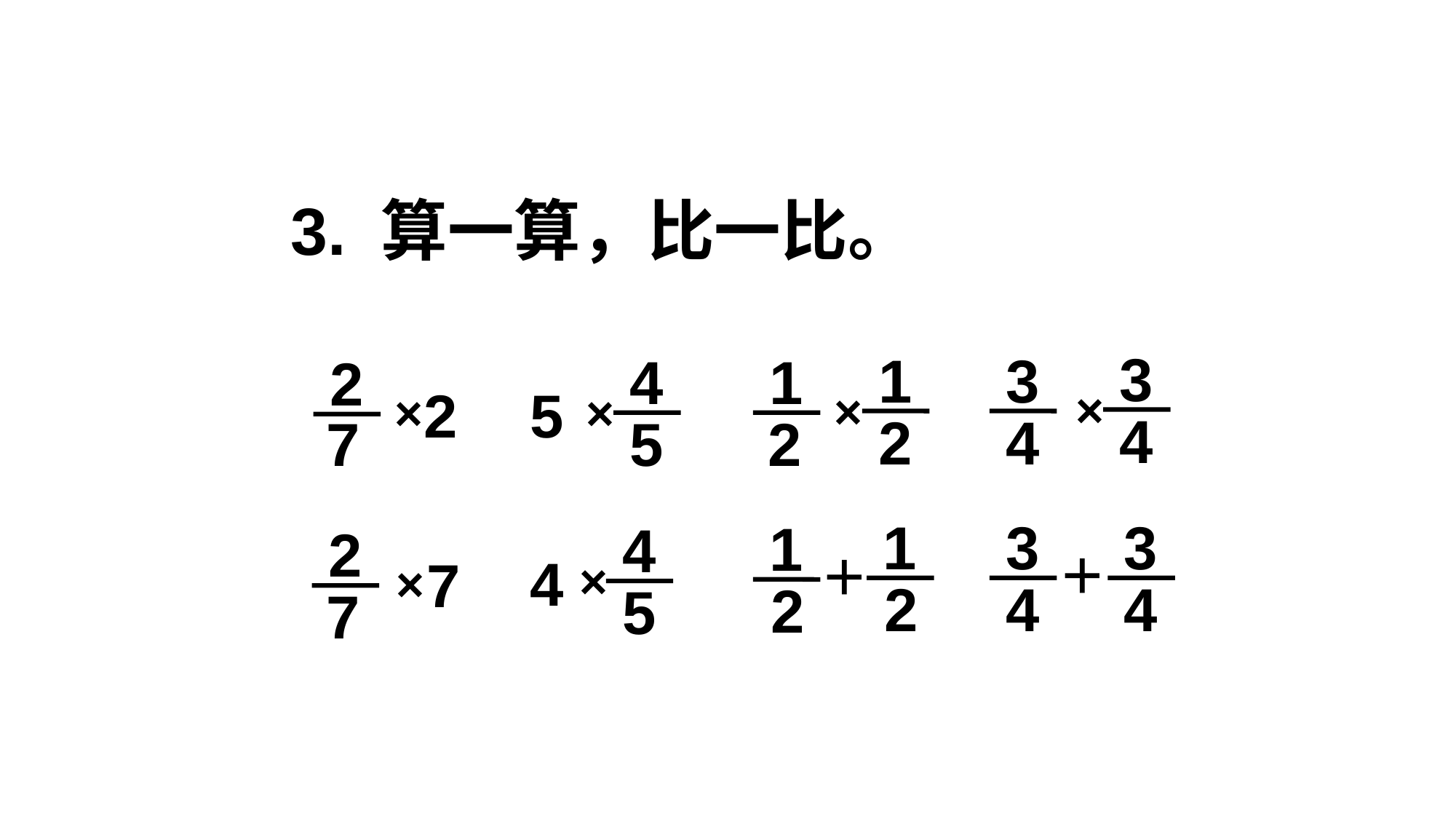

3. 算一算，比一比。
3
1
3
4
1
2
2
5
×
×
×
×

4
2
4
7
5
2

1
3
3
1
4
2
4
＋
7
＋
×
×
2
4
4
2
5
7